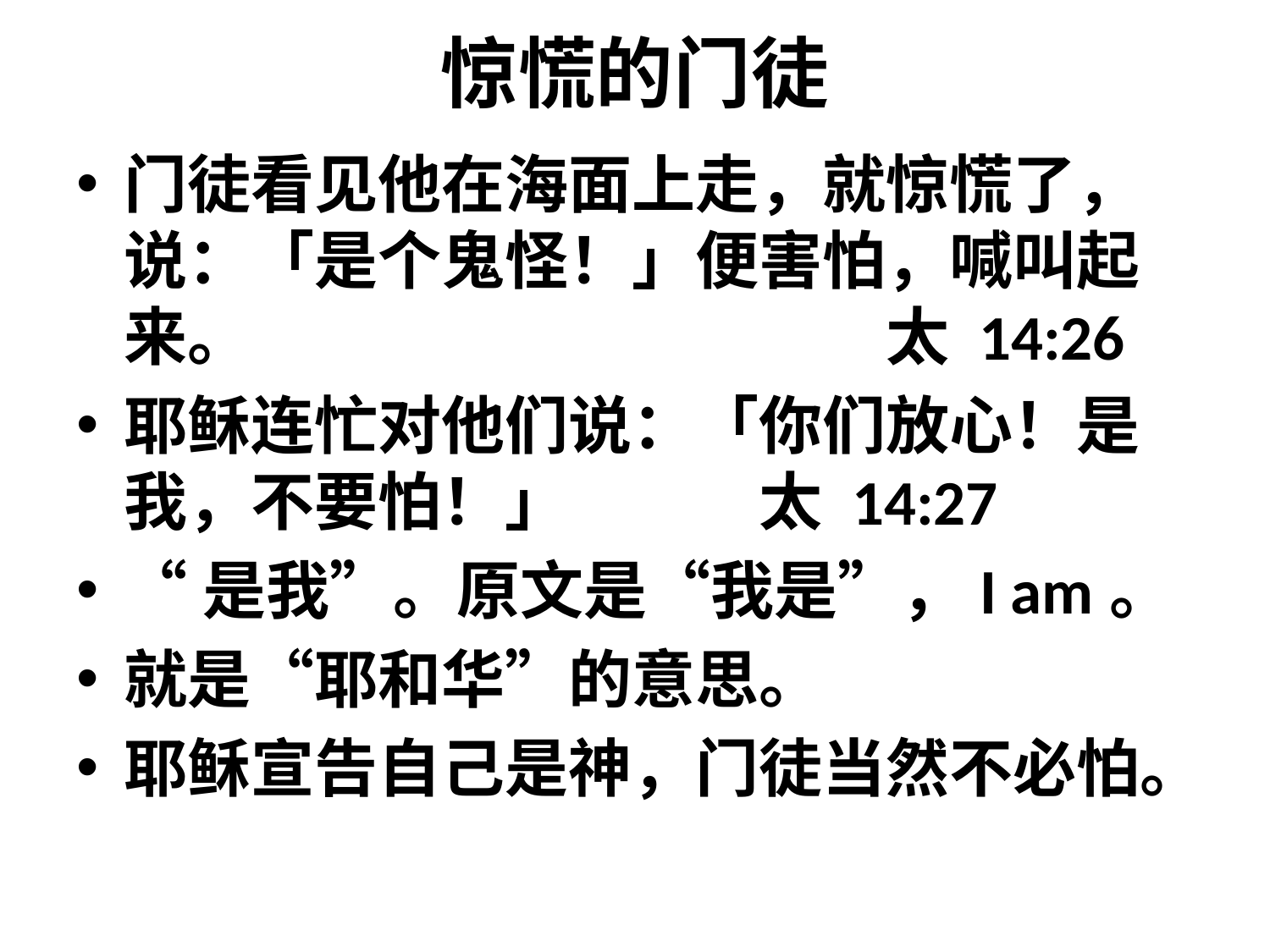

# 惊慌的门徒
门徒看见他在海面上走，就惊慌了，说：「是个鬼怪！」便害怕，喊叫起来。					太 14:26
耶稣连忙对他们说：「你们放心！是我，不要怕！」 		太 14:27
“是我”。原文是“我是”，I am。
就是“耶和华”的意思。
耶稣宣告自己是神，门徒当然不必怕。